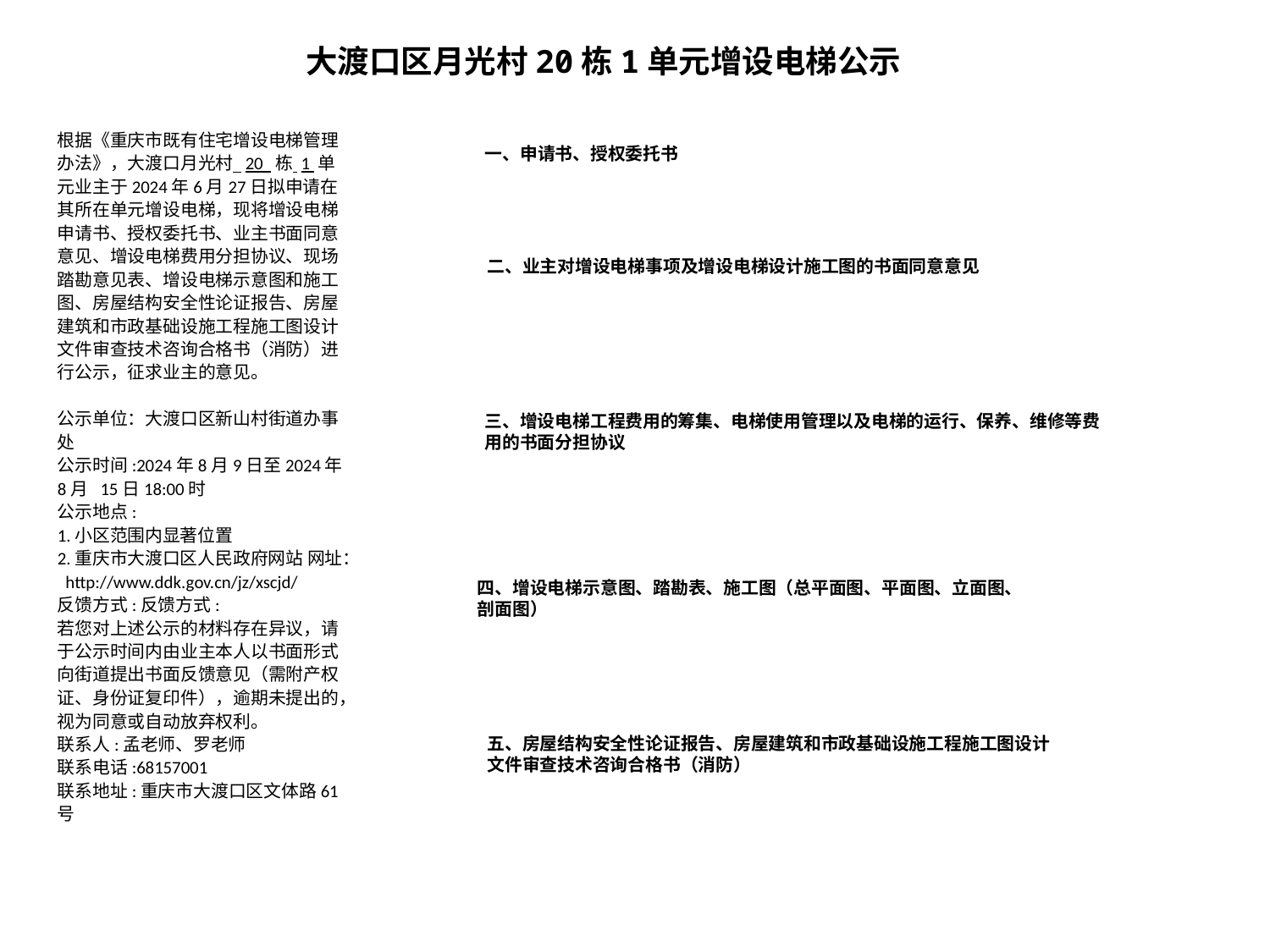

# 大渡口区月光村20栋1单元增设电梯公示
根据《重庆市既有住宅增设电梯管理办法》，大渡口月光村  20  栋 1 单元业主于2024年6月27日拟申请在其所在单元增设电梯，现将增设电梯申请书、授权委托书、业主书面同意意见、增设电梯费用分担协议、现场踏勘意见表、增设电梯示意图和施工图、房屋结构安全性论证报告、房屋建筑和市政基础设施工程施工图设计文件审查技术咨询合格书（消防）进行公示，征求业主的意见。
公示单位：大渡口区新山村街道办事处
公示时间:2024年8月9日至2024年8月  15日18:00时
公示地点:
1.小区范围内显著位置
2.重庆市大渡口区人民政府网站 网址： http://www.ddk.gov.cn/jz/xscjd/
反馈方式:反馈方式:
若您对上述公示的材料存在异议，请于公示时间内由业主本人以书面形式向街道提出书面反馈意见（需附产权证、身份证复印件），逾期未提出的，视为同意或自动放弃权利。
联系人:孟老师、罗老师
联系电话:68157001
联系地址:重庆市大渡口区文体路61号

一、申请书、授权委托书
二、业主对增设电梯事项及增设电梯设计施工图的书面同意意见
三、增设电梯工程费用的筹集、电梯使用管理以及电梯的运行、保养、维修等费用的书面分担协议
四、增设电梯示意图、踏勘表、施工图（总平面图、平面图、立面图、剖面图）
五、房屋结构安全性论证报告、房屋建筑和市政基础设施工程施工图设计文件审查技术咨询合格书（消防）